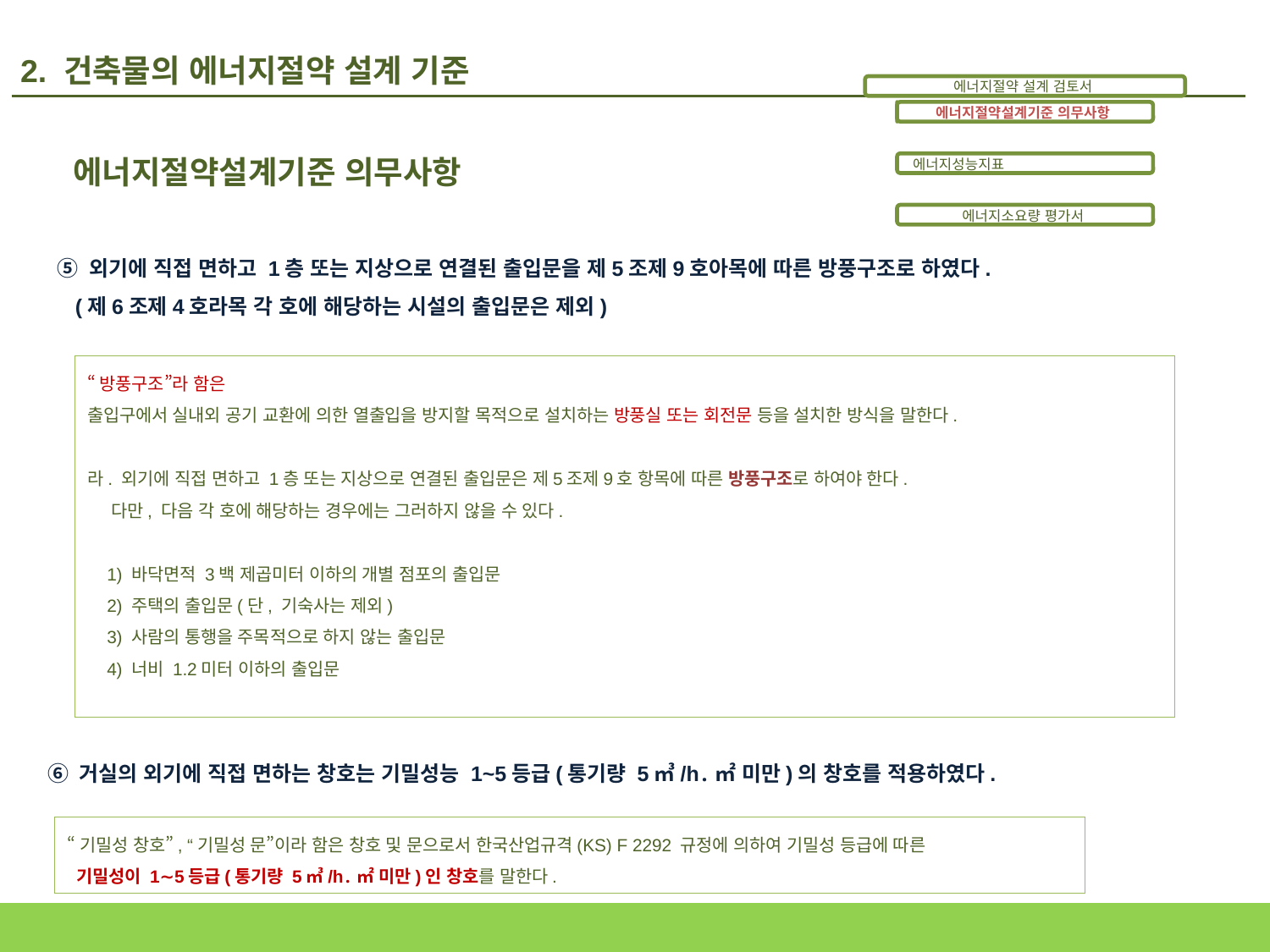

2. 건축물의 에너지절약 설계 기준
에너지절약 설계 검토서
에너지절약설계기준 의무사항
에너지성능지표
에너지소요량 평가서
에너지절약설계기준 의무사항
⑤ 외기에 직접 면하고 1층 또는 지상으로 연결된 출입문을 제5조제9호아목에 따른 방풍구조로 하였다.
   (제6조제4호라목 각 호에 해당하는 시설의 출입문은 제외)
“방풍구조”라 함은
출입구에서 실내외 공기 교환에 의한 열출입을 방지할 목적으로 설치하는 방풍실 또는 회전문 등을 설치한 방식을 말한다.

라. 외기에 직접 면하고 1층 또는 지상으로 연결된 출입문은 제5조제9호 항목에 따른 방풍구조로 하여야 한다.
    다만, 다음 각 호에 해당하는 경우에는 그러하지 않을 수 있다.

    1) 바닥면적 3백 제곱미터 이하의 개별 점포의 출입문
    2) 주택의 출입문(단, 기숙사는 제외)
    3) 사람의 통행을 주목적으로 하지 않는 출입문
    4) 너비 1.2미터 이하의 출입문

⑥ 거실의 외기에 직접 면하는 창호는 기밀성능 1~5등급(통기량 5㎥/h․㎡ 미만)의 창호를 적용하였다.
“기밀성 창호”, “기밀성 문”이라 함은 창호 및 문으로서 한국산업규격(KS) F 2292 규정에 의하여 기밀성 등급에 따른
 기밀성이 1∼5등급(통기량 5㎥/h․㎡ 미만)인 창호를 말한다.